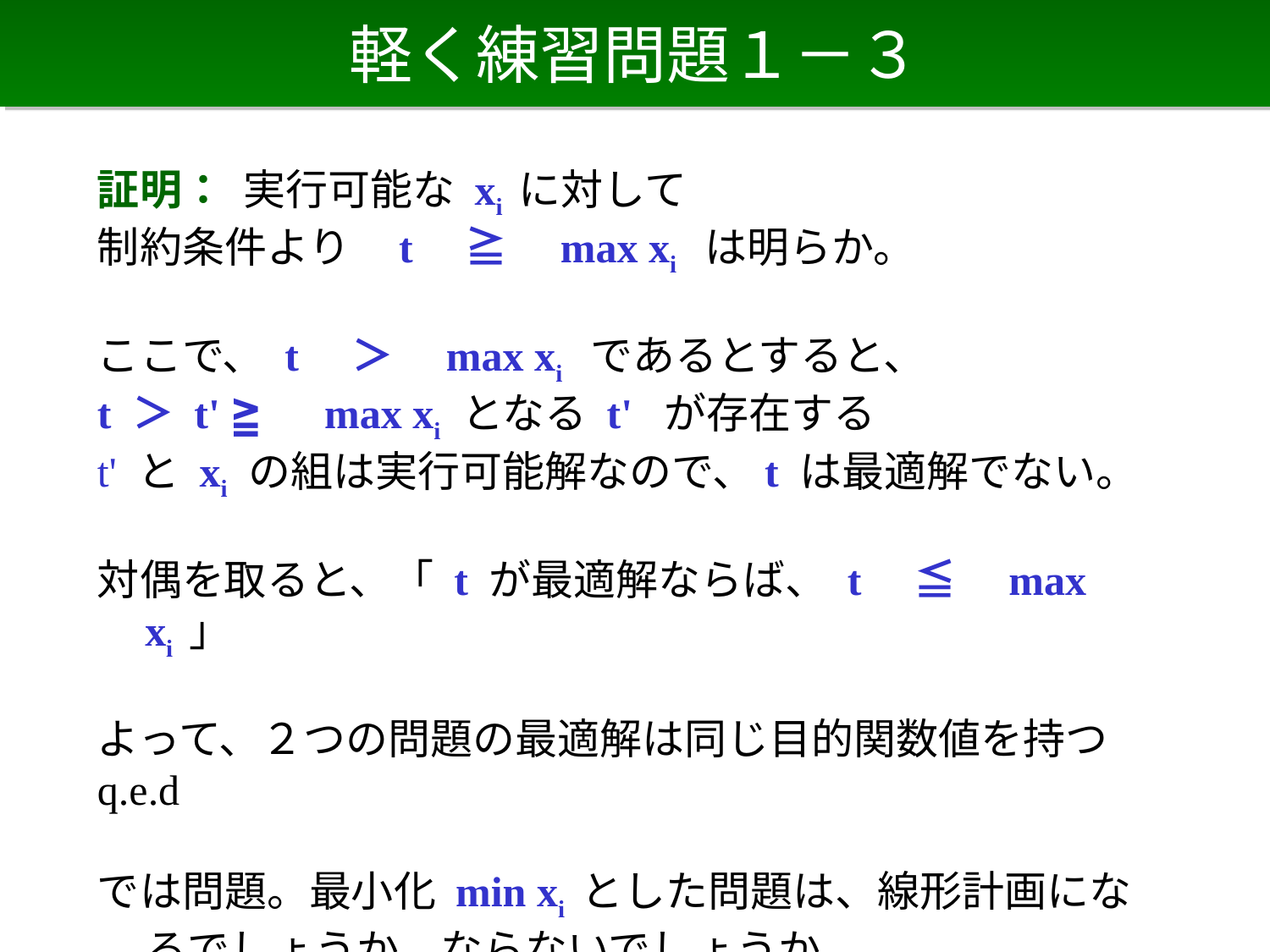

# 軽く練習問題１－３
証明：  実行可能な xi に対して
制約条件より    t　≧　max xi   は明らか。

ここで、 t　＞　max xi   であるとすると、
t ＞ t' ≧　max xi となる t'  が存在する
t' と xi の組は実行可能解なので、t は最適解でない。

対偶を取ると、「 t が最適解ならば、 t　≦　max xi 」

よって、２つの問題の最適解は同じ目的関数値を持つ
q.e.d

では問題。最小化 min xi とした問題は、線形計画になるでしょうか、ならないでしょうか